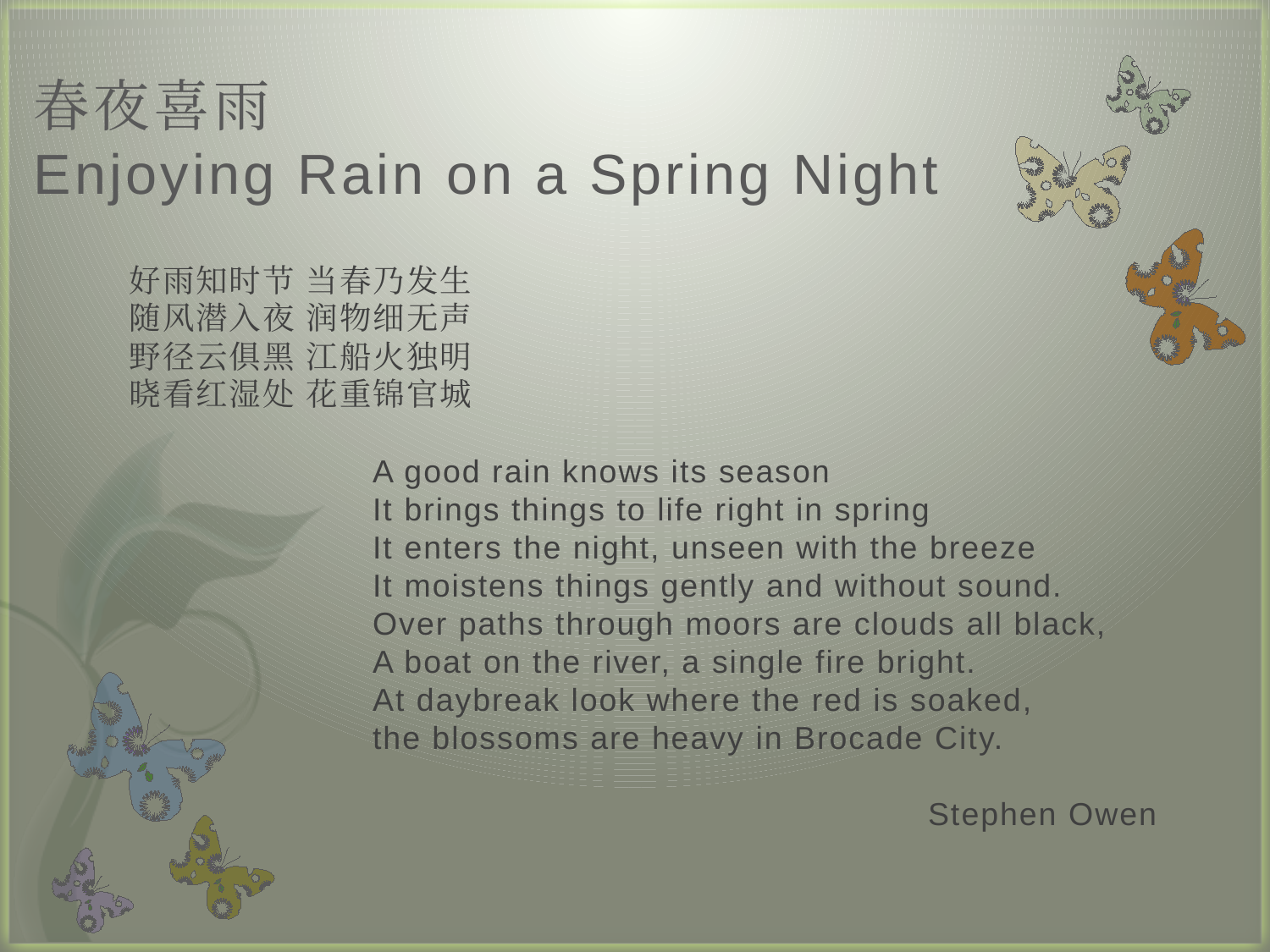

# 春夜喜雨 Enjoying Rain on a Spring Night
好雨知时节 当春乃发生
随风潜入夜 润物细无声
野径云俱黑 江船火独明
晓看红湿处 花重锦官城
A good rain knows its season
It brings things to life right in spring
It enters the night, unseen with the breeze
It moistens things gently and without sound.
Over paths through moors are clouds all black,
A boat on the river, a single fire bright.
At daybreak look where the red is soaked,
the blossoms are heavy in Brocade City.

					Stephen Owen